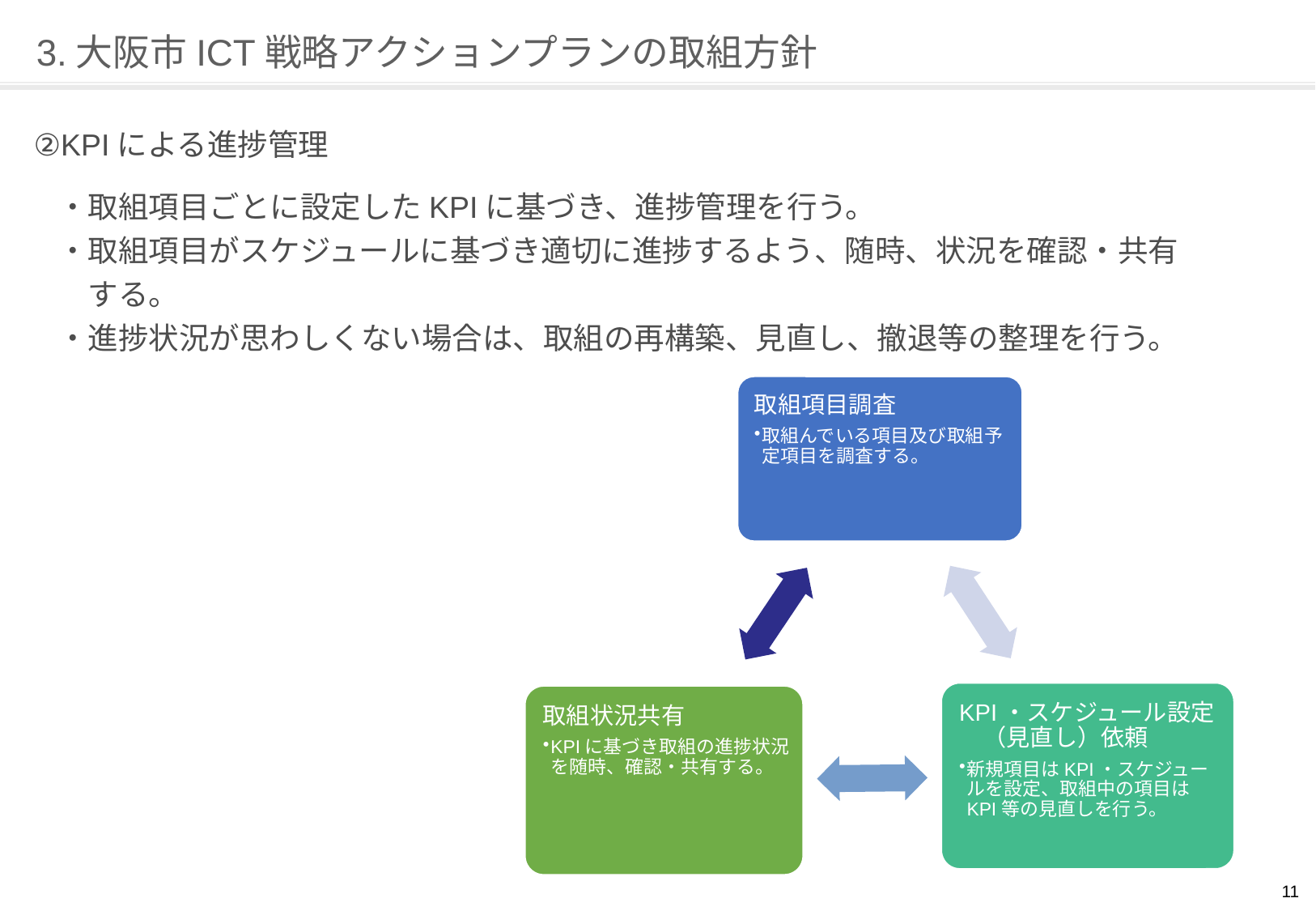

# 3.大阪市ICT戦略アクションプランの取組方針
②KPIによる進捗管理
・取組項目ごとに設定したKPIに基づき、進捗管理を行う。
・取組項目がスケジュールに基づき適切に進捗するよう、随時、状況を確認・共有
　する。
・進捗状況が思わしくない場合は、取組の再構築、見直し、撤退等の整理を行う。
取組項目調査
取組んでいる項目及び取組予定項目を調査する。

KPI・スケジュール設定　（見直し）依頼
新規項目はKPI・スケジュールを設定、取組中の項目はKPI等の見直しを行う。

取組状況共有
KPIに基づき取組の進捗状況を随時、確認・共有する。

11